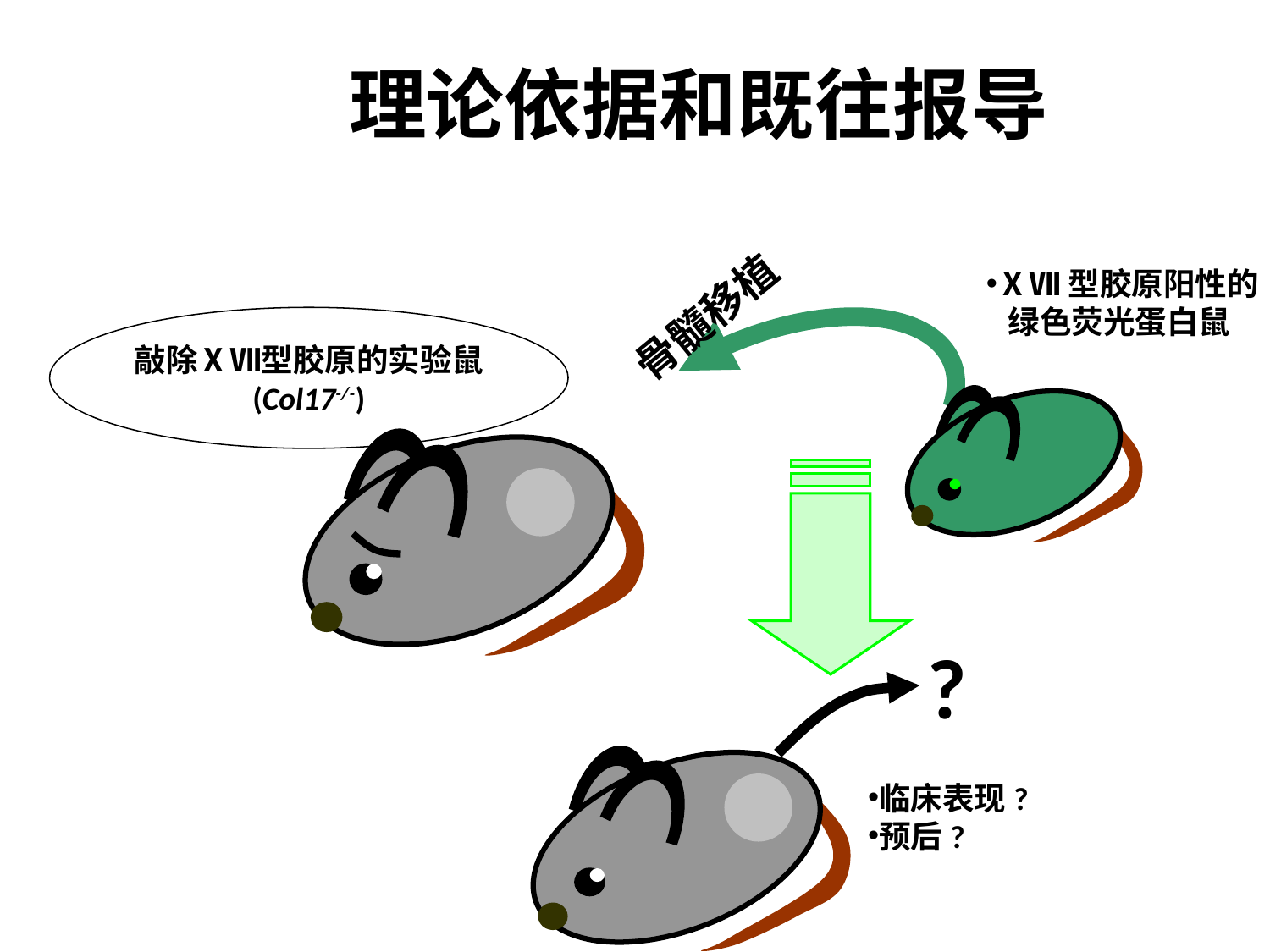

Col17+/+
理论依据和既往报导
Col17m-/-
ⅩⅦ型胶原阳性的
  绿色荧光蛋白鼠

骨髓移植

Col17(-)
敲除ⅩⅦ型胶原的实验鼠
(Col17-/-)

?

临床表现?
预后?